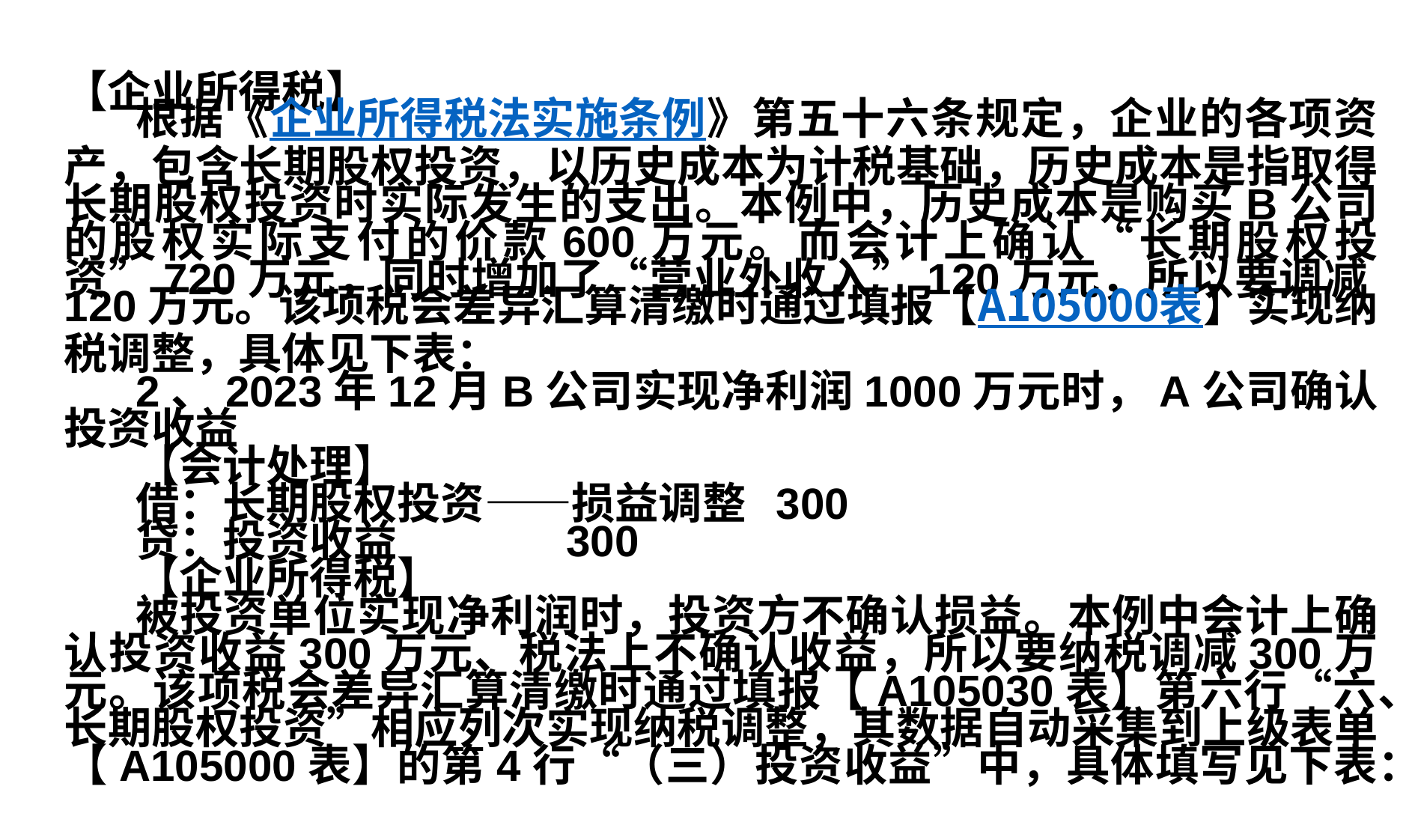

【企业所得税】
根据《企业所得税法实施条例》第五十六条规定，企业的各项资产，包含长期股权投资，以历史成本为计税基础，历史成本是指取得长期股权投资时实际发生的支出。本例中，历史成本是购买B公司的股权实际支付的价款600万元。而会计上确认“长期股权投资”720万元，同时增加了“营业外收入”120万元，所以要调减120万元。该项税会差异汇算清缴时通过填报【A105000表】实现纳税调整，具体见下表：
2、2023年12月B公司实现净利润1000万元时，A公司确认投资收益
【会计处理】
借：长期股权投资——损益调整  300
贷：投资收益                300
【企业所得税】
被投资单位实现净利润时，投资方不确认损益。本例中会计上确认投资收益300万元、税法上不确认收益，所以要纳税调减300万元。该项税会差异汇算清缴时通过填报【A105030表】第六行“六、长期股权投资”相应列次实现纳税调整，其数据自动采集到上级表单【A105000表】的第4行“（三）投资收益”中，具体填写见下表：